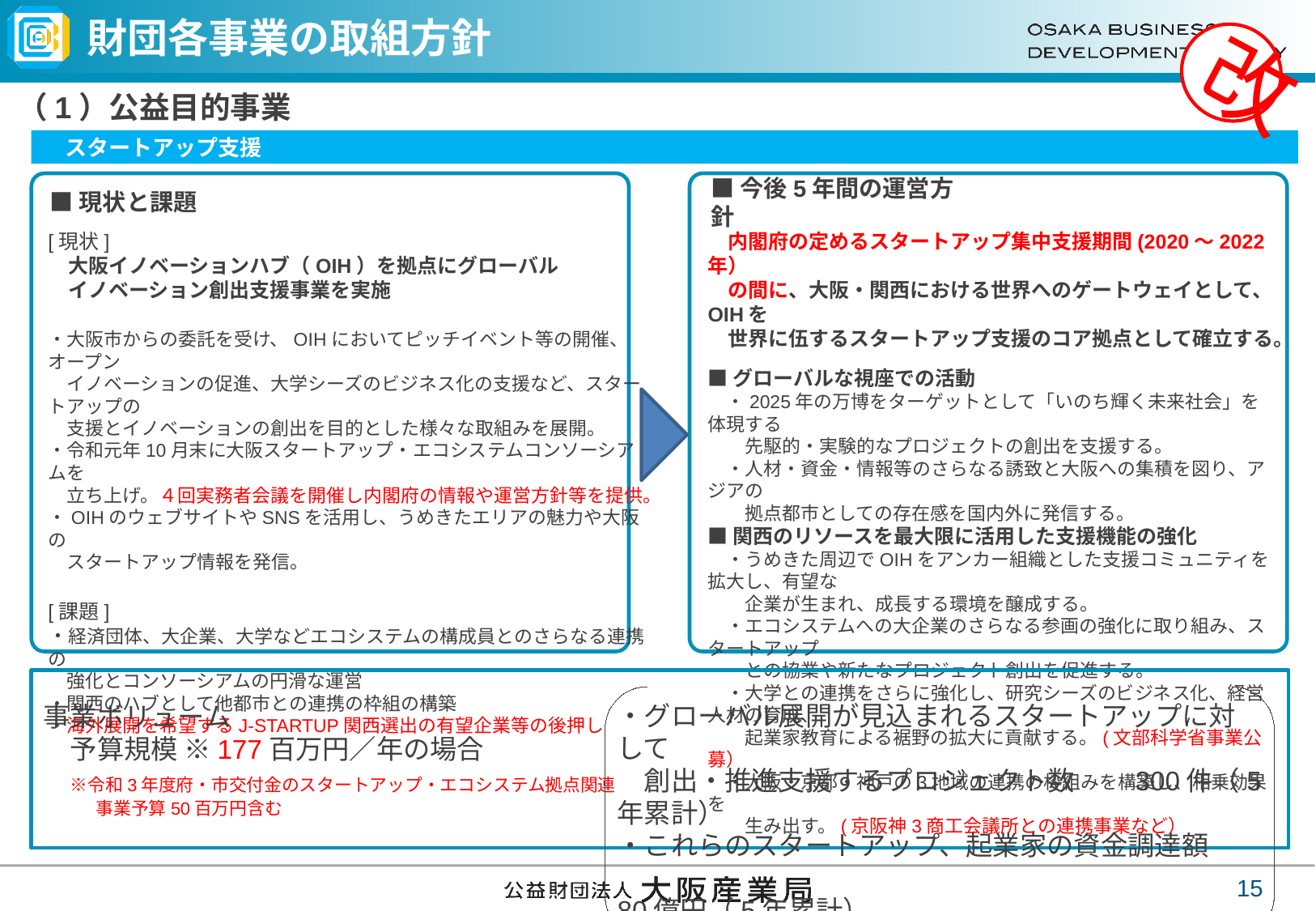

# 財団各事業の取組方針
改
（1）公益目的事業
　スタートアップ支援

■現状と課題
■今後5年間の運営方針
　内閣府の定めるスタートアップ集中支援期間(2020～2022年）
　の間に、大阪・関西における世界へのゲートウェイとして、OIHを
　世界に伍するスタートアップ支援のコア拠点として確立する。

■グローバルな視座での活動
　・2025年の万博をターゲットとして「いのち輝く未来社会」を体現する
　　先駆的・実験的なプロジェクトの創出を支援する。
　・人材・資金・情報等のさらなる誘致と大阪への集積を図り、アジアの
　　拠点都市としての存在感を国内外に発信する。
■関西のリソースを最大限に活用した支援機能の強化
　・うめきた周辺でOIHをアンカー組織とした支援コミュニティを拡大し、有望な
　　企業が生まれ、成長する環境を醸成する。
　・エコシステムへの大企業のさらなる参画の強化に取り組み、スタートアップ
　　との協業や新たなプロジェクト創出を促進する。
　・大学との連携をさらに強化し、研究シーズのビジネス化、経営人材の育成、
　　起業家教育による裾野の拡大に貢献する。(文部科学省事業公募）
　・大阪・京都・神戸の3地域の連携の枠組みを構築し、相乗効果を
　　生み出す。(京阪神3商工会議所との連携事業など）
[現状]
　大阪イノベーションハブ（OIH）を拠点にグローバル
　イノベーション創出支援事業を実施

・大阪市からの委託を受け、OIHにおいてピッチイベント等の開催、オープン
　イノベーションの促進、大学シーズのビジネス化の支援など、スタートアップの
　支援とイノベーションの創出を目的とした様々な取組みを展開。
・令和元年10月末に大阪スタートアップ・エコシステムコンソーシアムを
　立ち上げ。４回実務者会議を開催し内閣府の情報や運営方針等を提供。
・OIHのウェブサイトやSNSを活用し、うめきたエリアの魅力や大阪の
　スタートアップ情報を発信。

[課題]
・経済団体、大企業、大学などエコシステムの構成員とのさらなる連携の
　強化とコンソーシアムの円滑な運営
・関西のハブとして他都市との連携の枠組の構築
・海外展開を希望するJ-STARTUP関西選出の有望企業等の後押し

事業ボリューム
　予算規模 ※177百万円／年の場合
　※令和3年度府・市交付金のスタートアップ・エコシステム拠点関連
　　　事業予算50百万円含む
・グローバル展開が見込まれるスタートアップに対して
　創出・推進支援するプロジェクト数　　300件（5年累計）
・これらのスタートアップ、起業家の資金調達額
　　　　　　　　　　　　　　　　　　　　　　　80億円（5年累計）
15